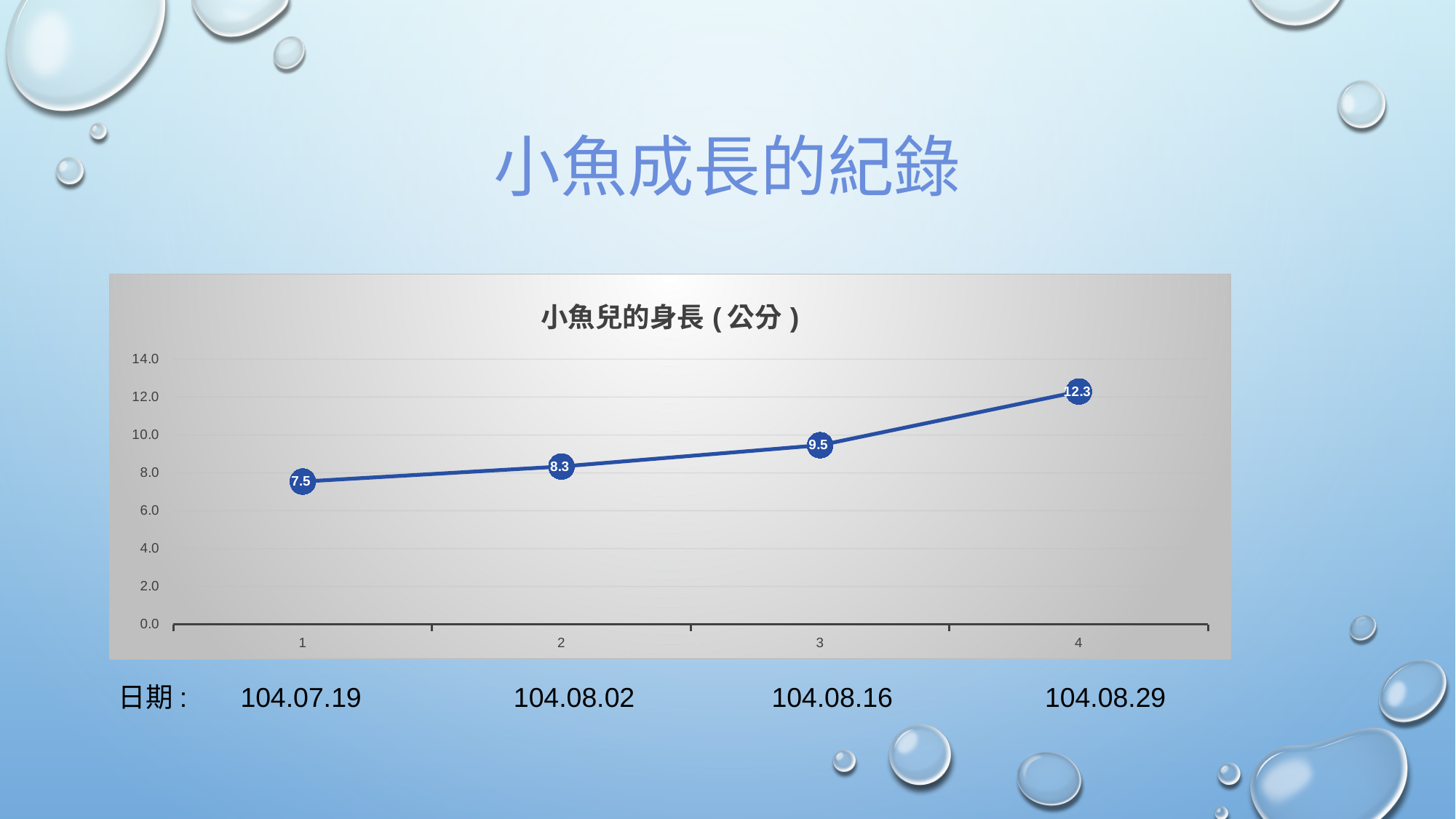

# 小魚成長的紀錄

### Chart: 小魚兒的身長(公分)

| Category |  |
|---|---|
日期:       104.07.19                    104.08.02                  104.08.16                    104.08.29